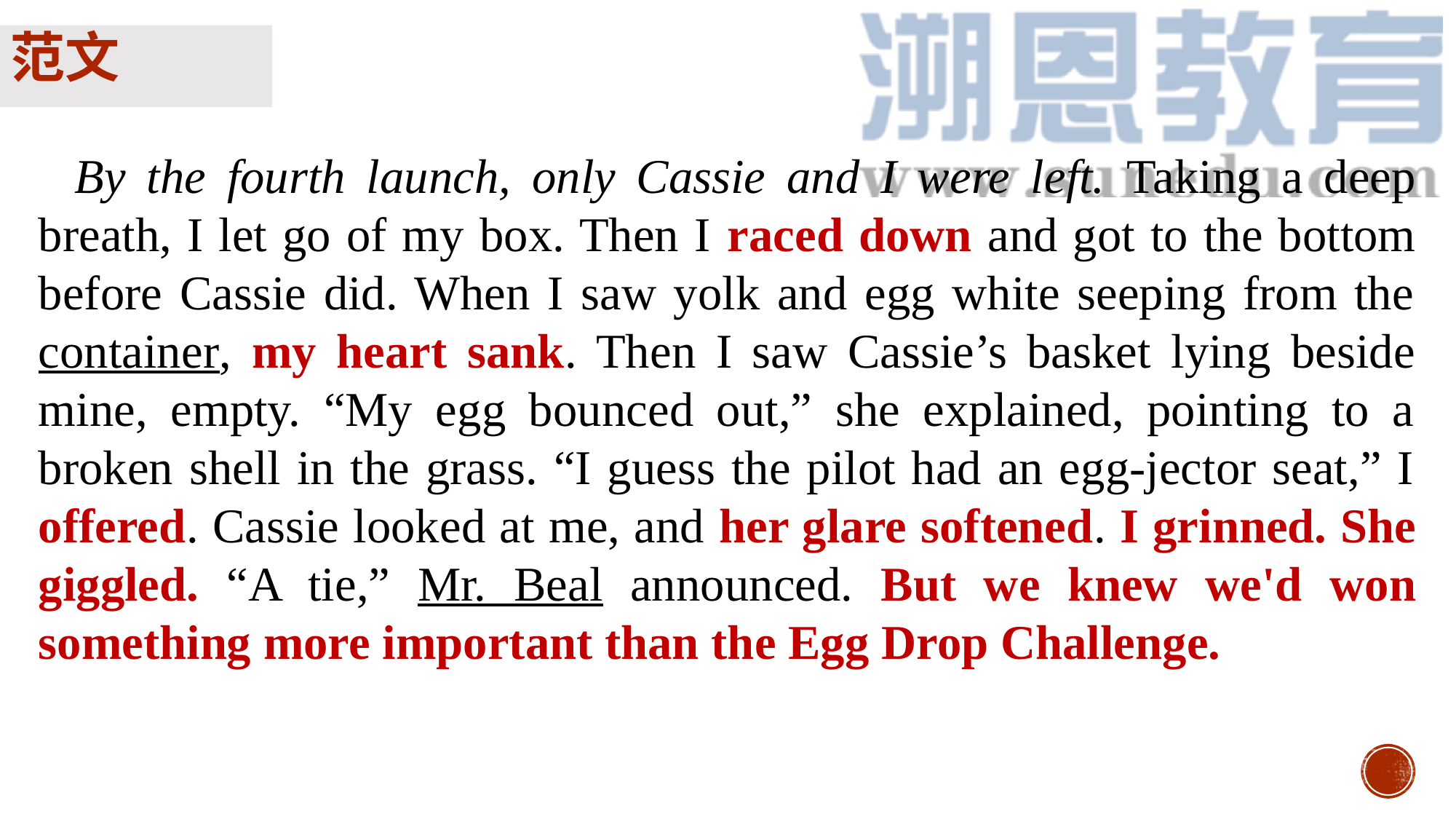

范文
By the fourth launch, only Cassie and I were left. Taking a deep breath, I let go of my box. Then I raced down and got to the bottom before Cassie did. When I saw yolk and egg white seeping from the container, my heart sank. Then I saw Cassie’s basket lying beside mine, empty. “My egg bounced out,” she explained, pointing to a broken shell in the grass. “I guess the pilot had an egg-jector seat,” I offered. Cassie looked at me, and her glare softened. I grinned. She giggled. “A tie,” Mr. Beal announced. But we knew we'd won something more important than the Egg Drop Challenge.